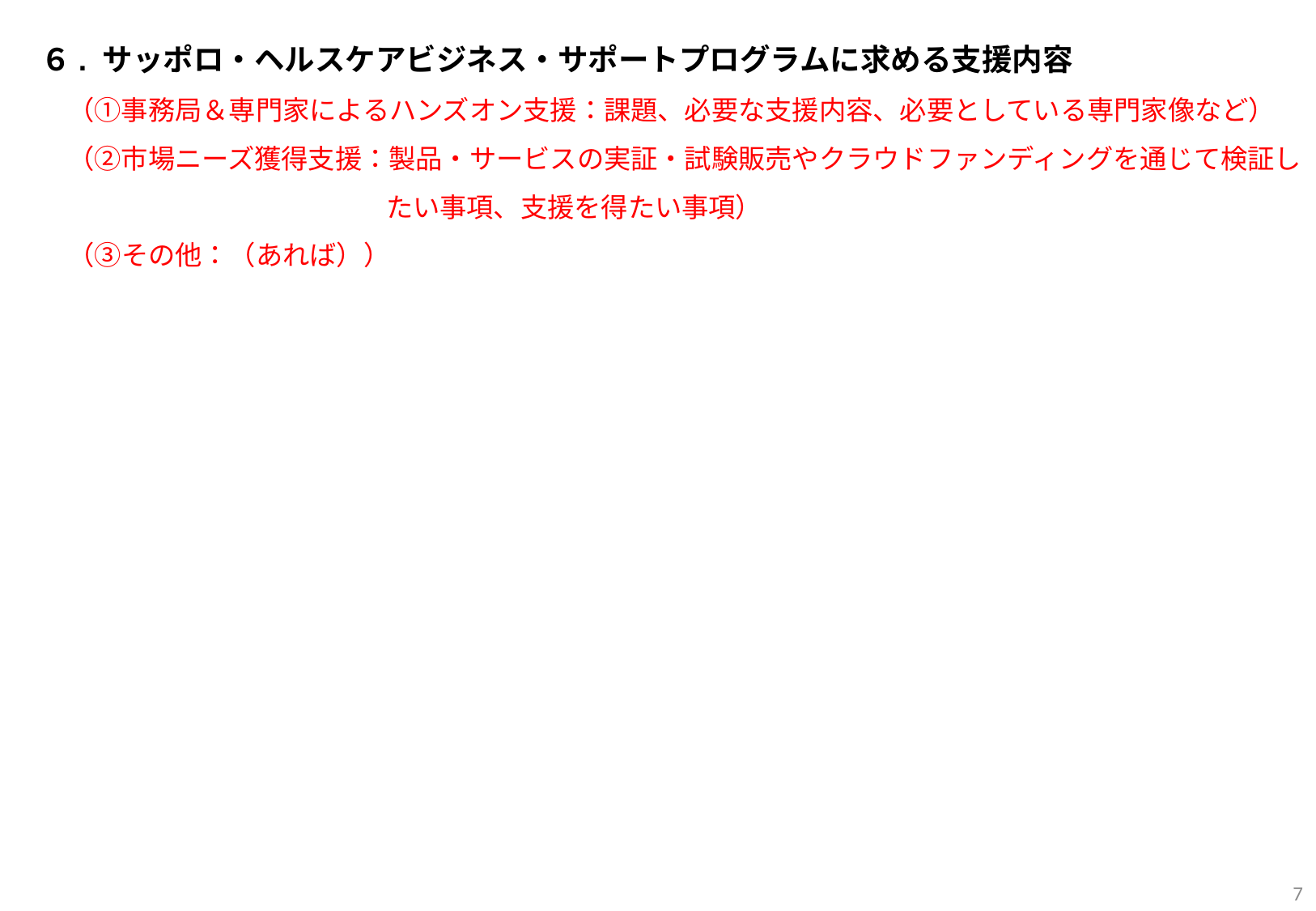

６. サッポロ・ヘルスケアビジネス・サポートプログラムに求める支援内容
　（①事務局＆専門家によるハンズオン支援：課題、必要な支援内容、必要としている専門家像など）
　（②市場ニーズ獲得支援：製品・サービスの実証・試験販売やクラウドファンディングを通じて検証したい事項、支援を得たい事項）
　（③その他：（あれば））
7